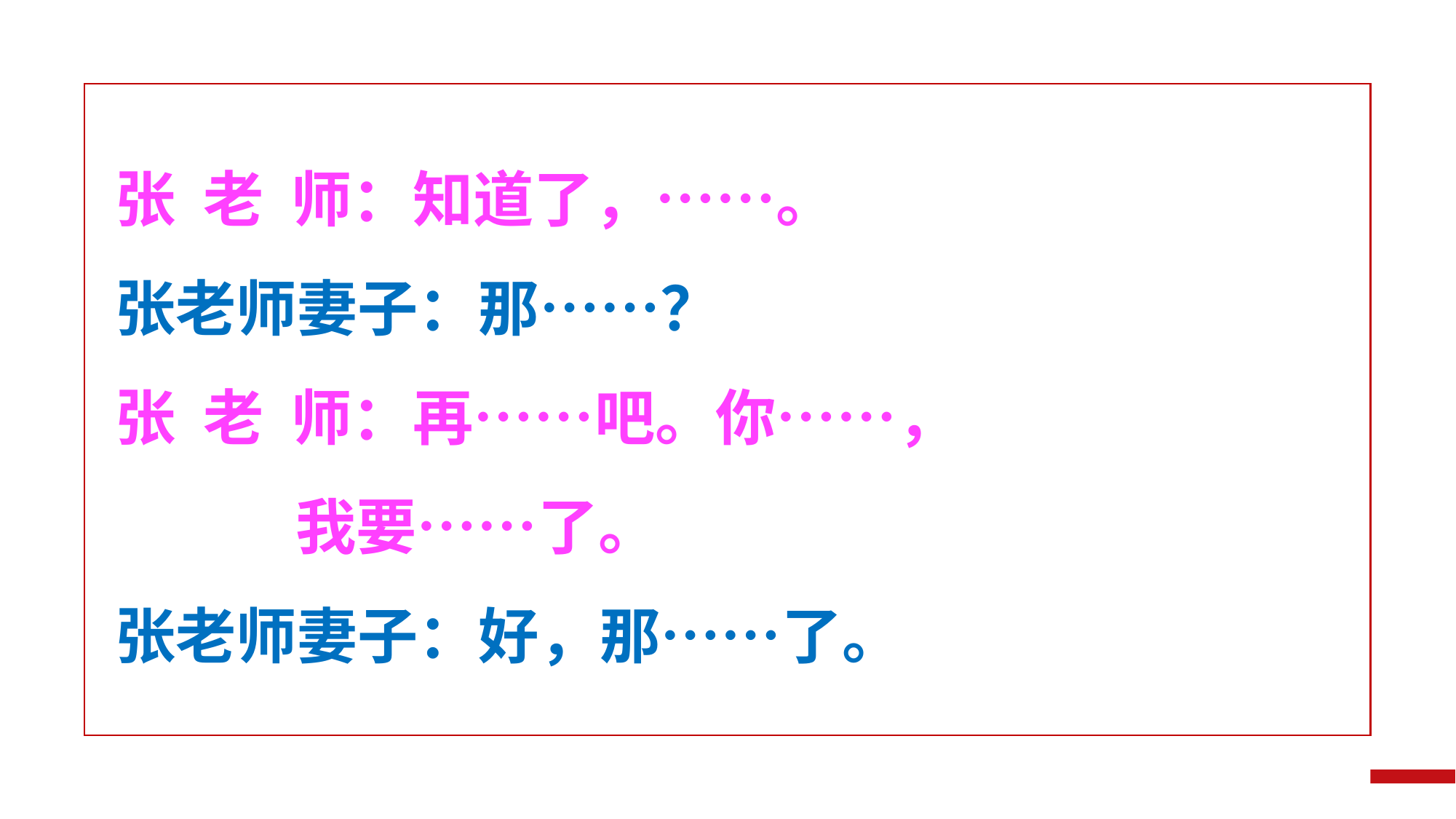

张  老  师：知道了，……。
张老师妻子：那……？
张  老  师：再……吧。你……，
            我要……了。
张老师妻子：好，那……了。